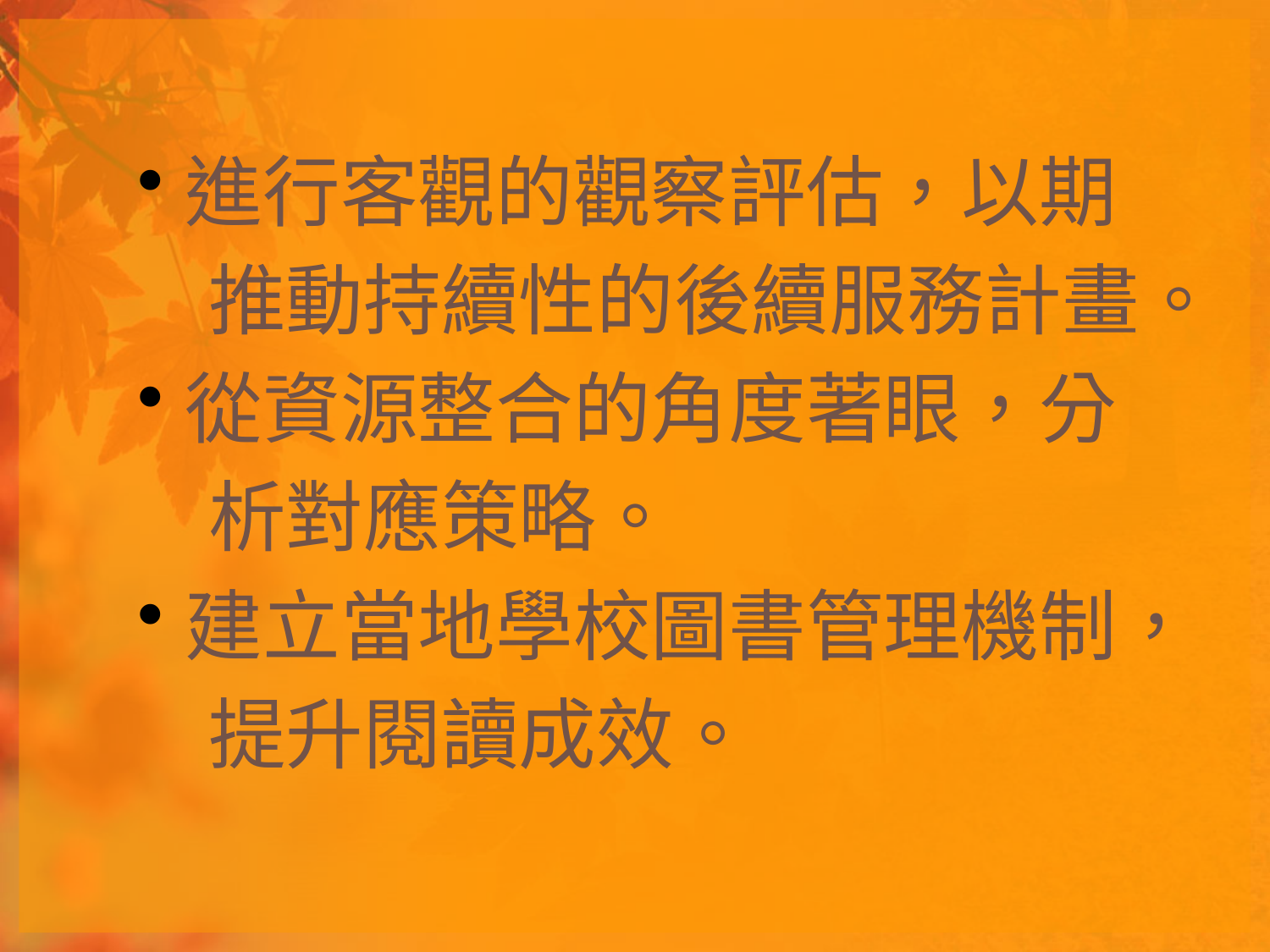

進行客觀的觀察評估，以期
   推動持續性的後續服務計畫。
從資源整合的角度著眼，分
   析對應策略。
建立當地學校圖書管理機制，
   提升閱讀成效。